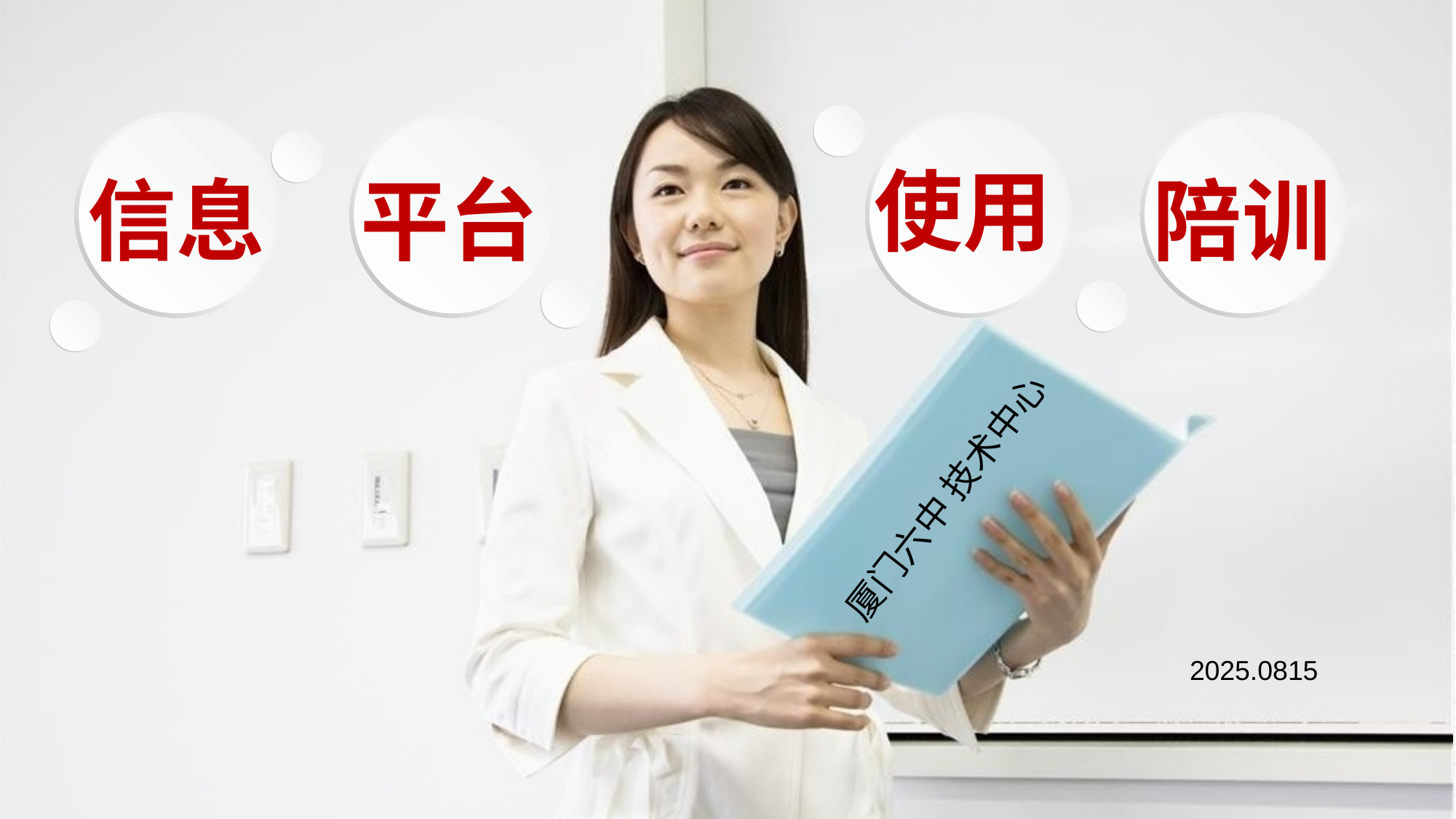

信息
平台
陪训
使用
厦门六中 技术中心
2025.0815